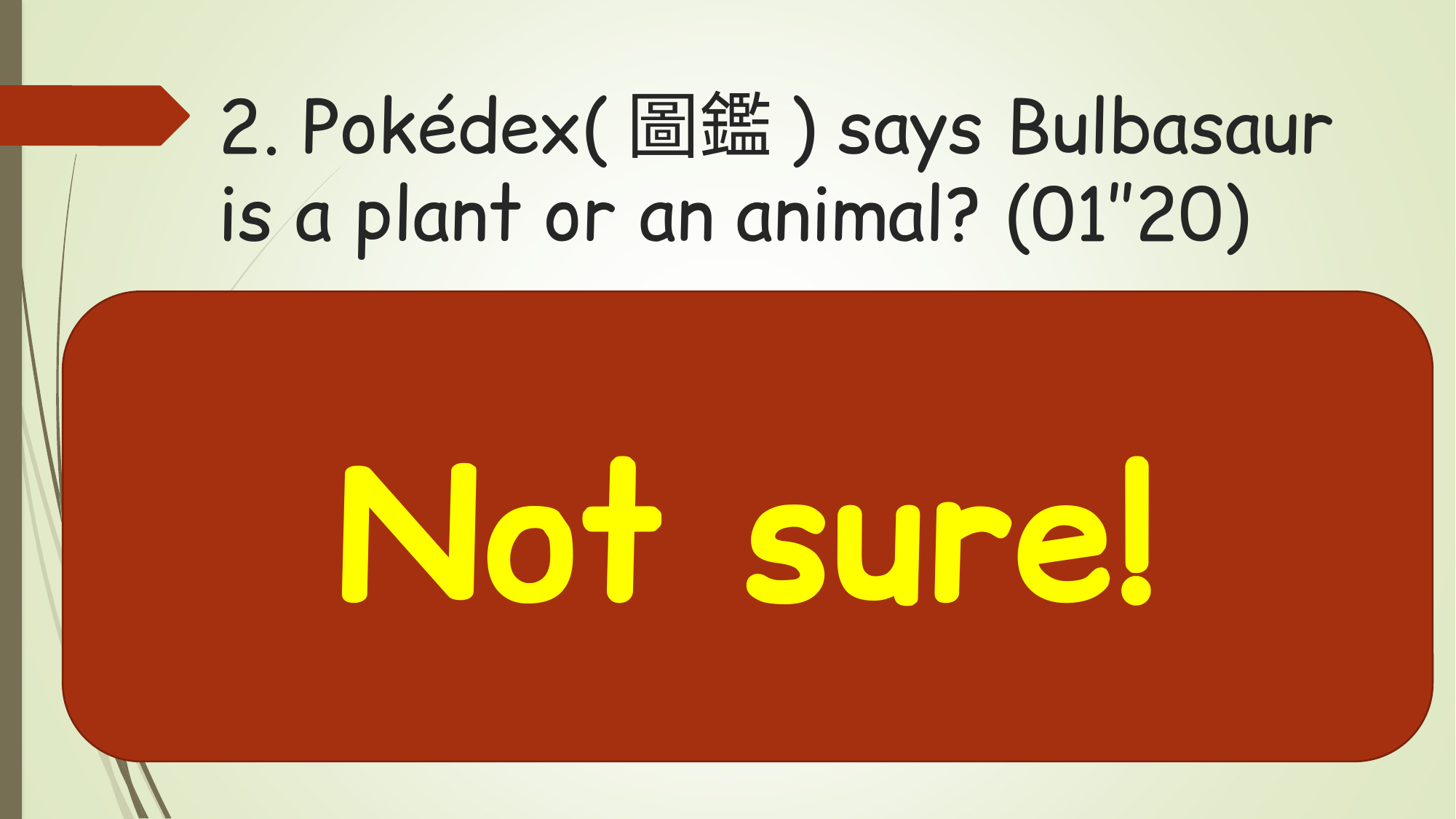

# 2. Pokédex(圖鑑) says Bulbasaur is a plant or an animal? (01’’20)

Not sure!